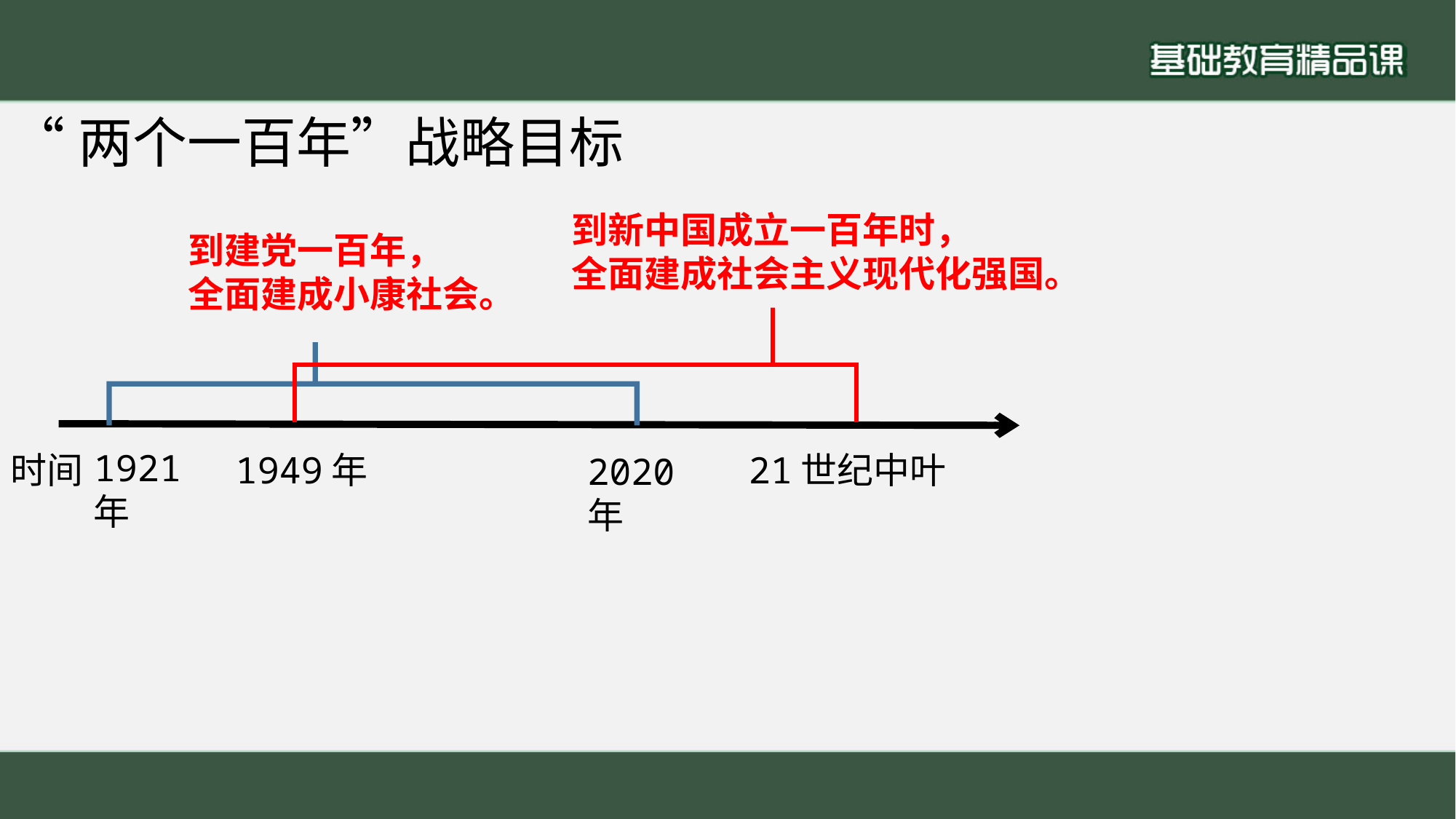

“两个一百年”战略目标

到新中国成立一百年时，
全面建成社会主义现代化强国。
到建党一百年，
全面建成小康社会。
1921年
1949年
时间
21世纪中叶
2020年